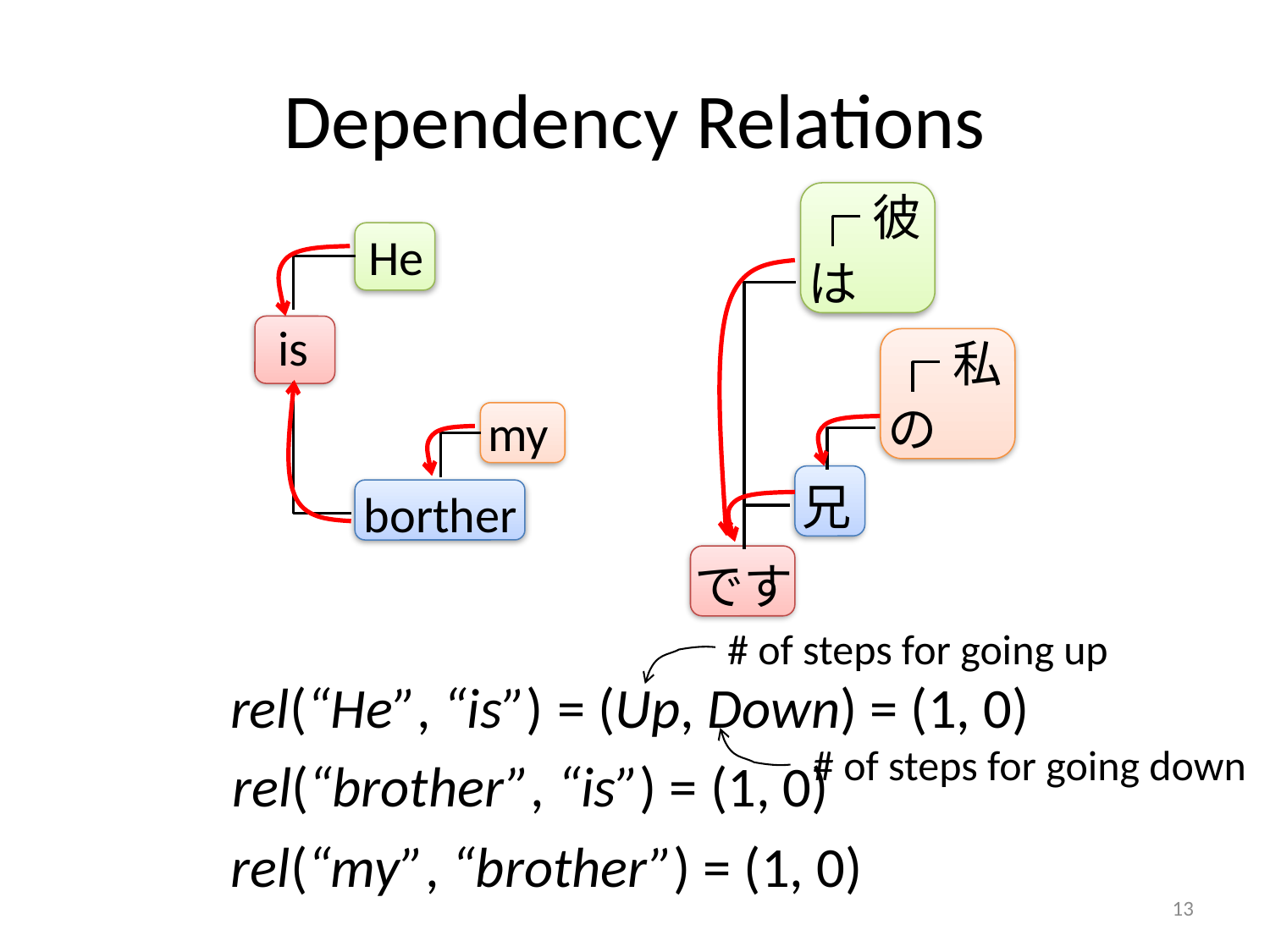

# Dependency Relations
彼

は
He

is
borther

私

の

my

兄

です
# of steps for going up

rel(“He”, “is”)
= (Up, Down) = (1, 0)

# of steps for going down
rel(“brother”, “is”) = (1, 0)
rel(“my”, “brother”) = (1, 0)
13